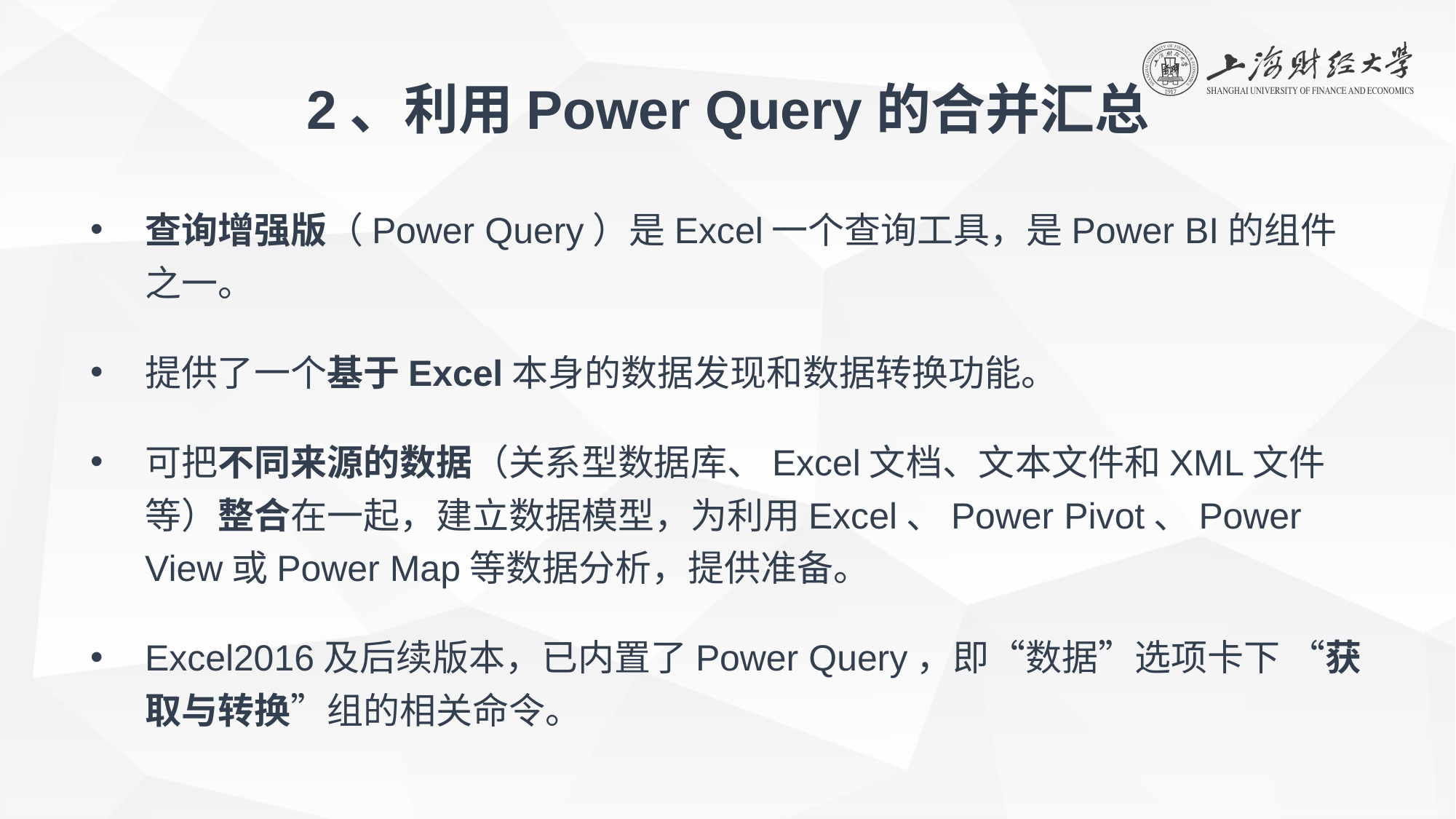

2、利用Power Query的合并汇总
查询增强版（Power Query）是Excel一个查询工具，是Power BI的组件之一。
提供了一个基于Excel本身的数据发现和数据转换功能。
可把不同来源的数据（关系型数据库、Excel文档、文本文件和XML文件等）整合在一起，建立数据模型，为利用Excel、Power Pivot、Power View或Power Map等数据分析，提供准备。
Excel2016及后续版本，已内置了Power Query，即“数据”选项卡下 “获取与转换”组的相关命令。